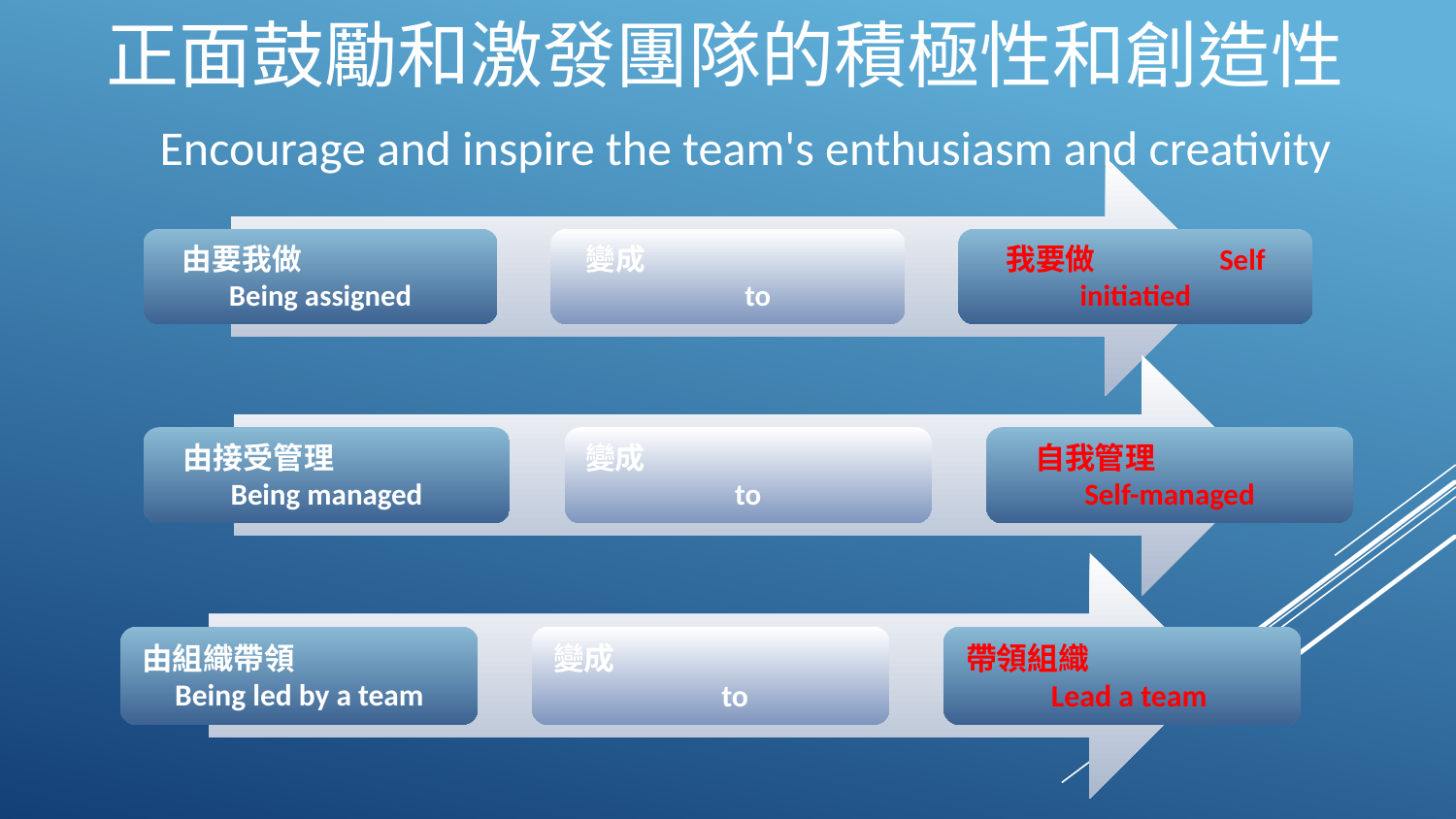

# 正面鼓勵和激發團隊的積極性和創造性
Encourage and inspire the team's enthusiasm and creativity
  由要我做                           Being assigned
我要做		             Self initiatied
 變成                                            to
由接受管理                     Being managed
變成                                        to
自我管理                       Self-managed
由組織帶領                        Being led by a team
變成                                           to
帶領組織                             Lead a team